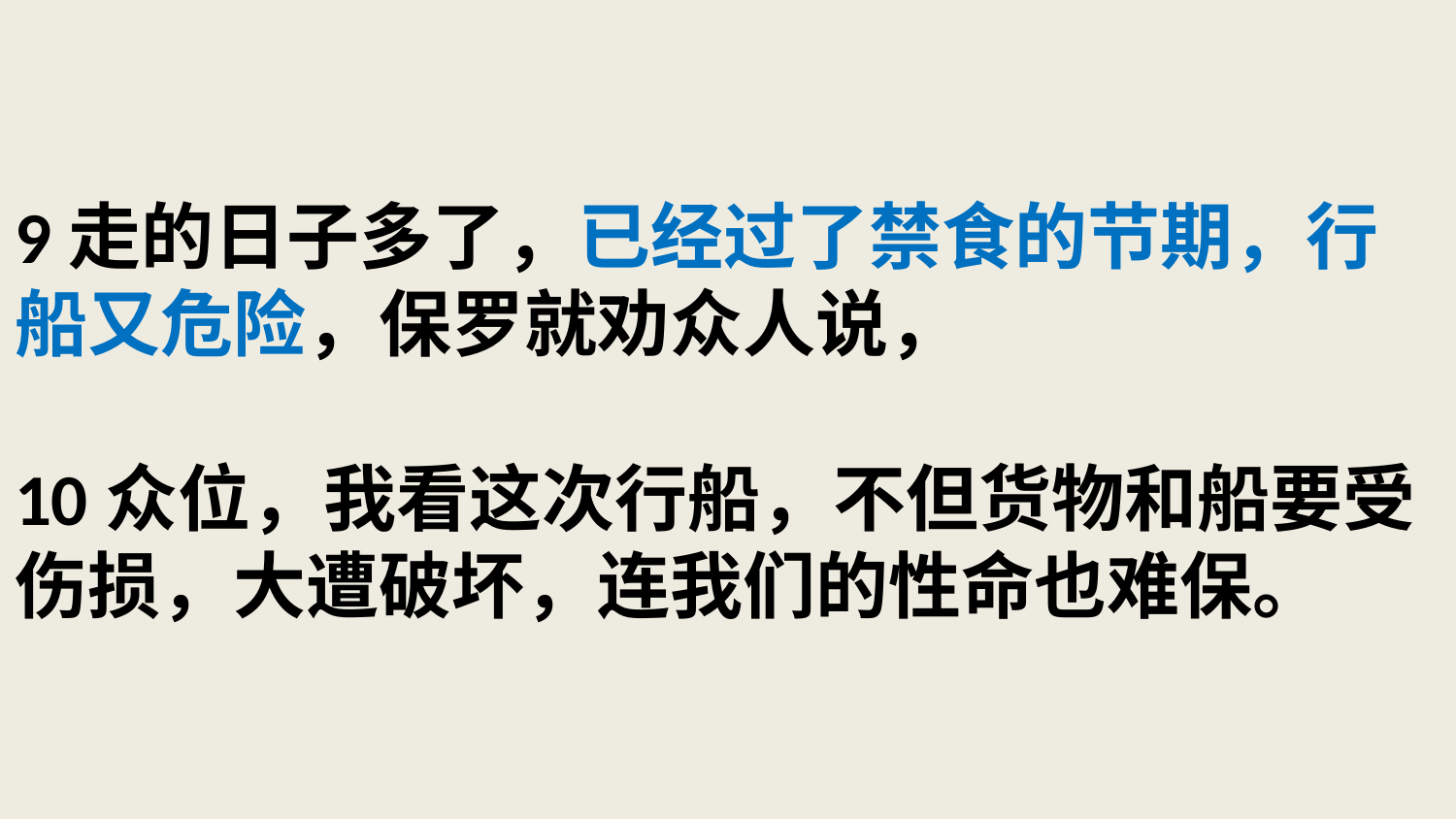

# 9走的日子多了，已经过了禁食的节期，行船又危险，保罗就劝众人说， 10众位，我看这次行船，不但货物和船要受伤损，大遭破坏，连我们的性命也难保。